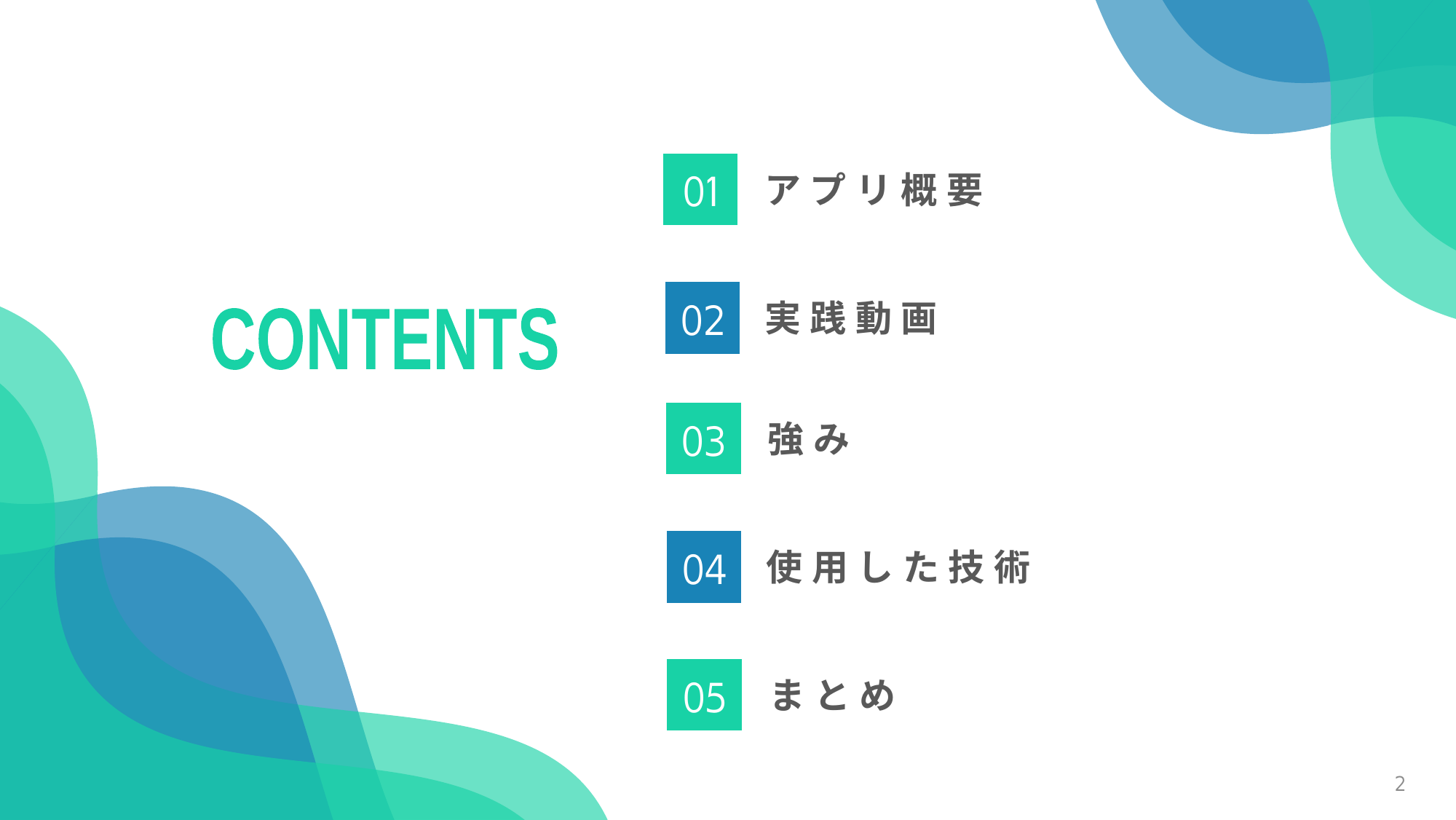

01
アプリ概要

02
実践動画
CONTENTS

03
強み

04
使用した技術

05
まとめ
2